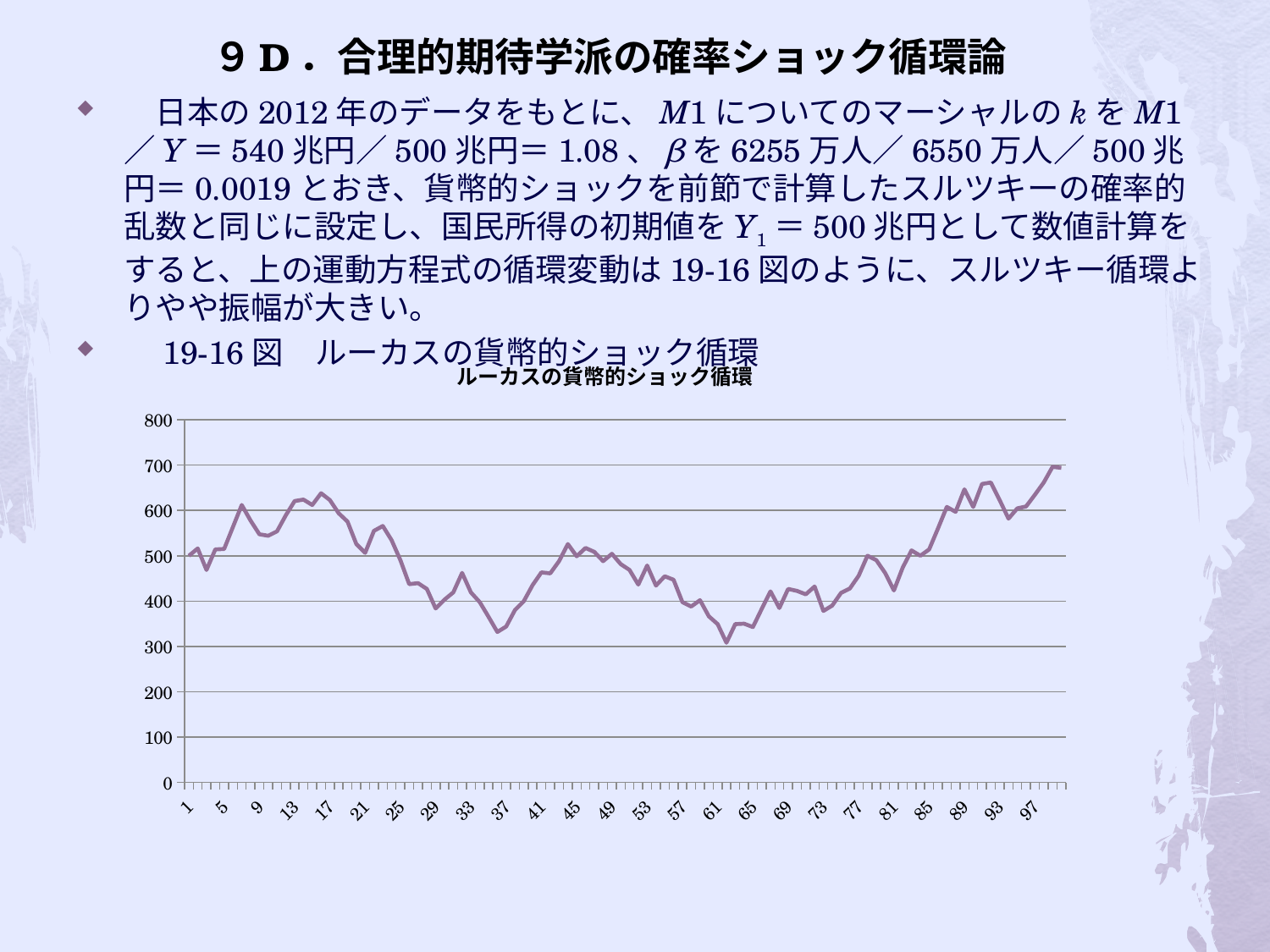

# ９D．合理的期待学派の確率ショック循環論
　日本の2012年のデータをもとに、M1についてのマーシャルのkをM1／Y＝540兆円／500兆円＝1.08、βを6255万人／6550万人／500兆円＝0.0019とおき、貨幣的ショックを前節で計算したスルツキーの確率的乱数と同じに設定し、国民所得の初期値をY1＝500兆円として数値計算をすると、上の運動方程式の循環変動は19-16図のように、スルツキー循環よりやや振幅が大きい。
　19-16図　ルーカスの貨幣的ショック循環

### Chart:

| Category |  |
|---|---|